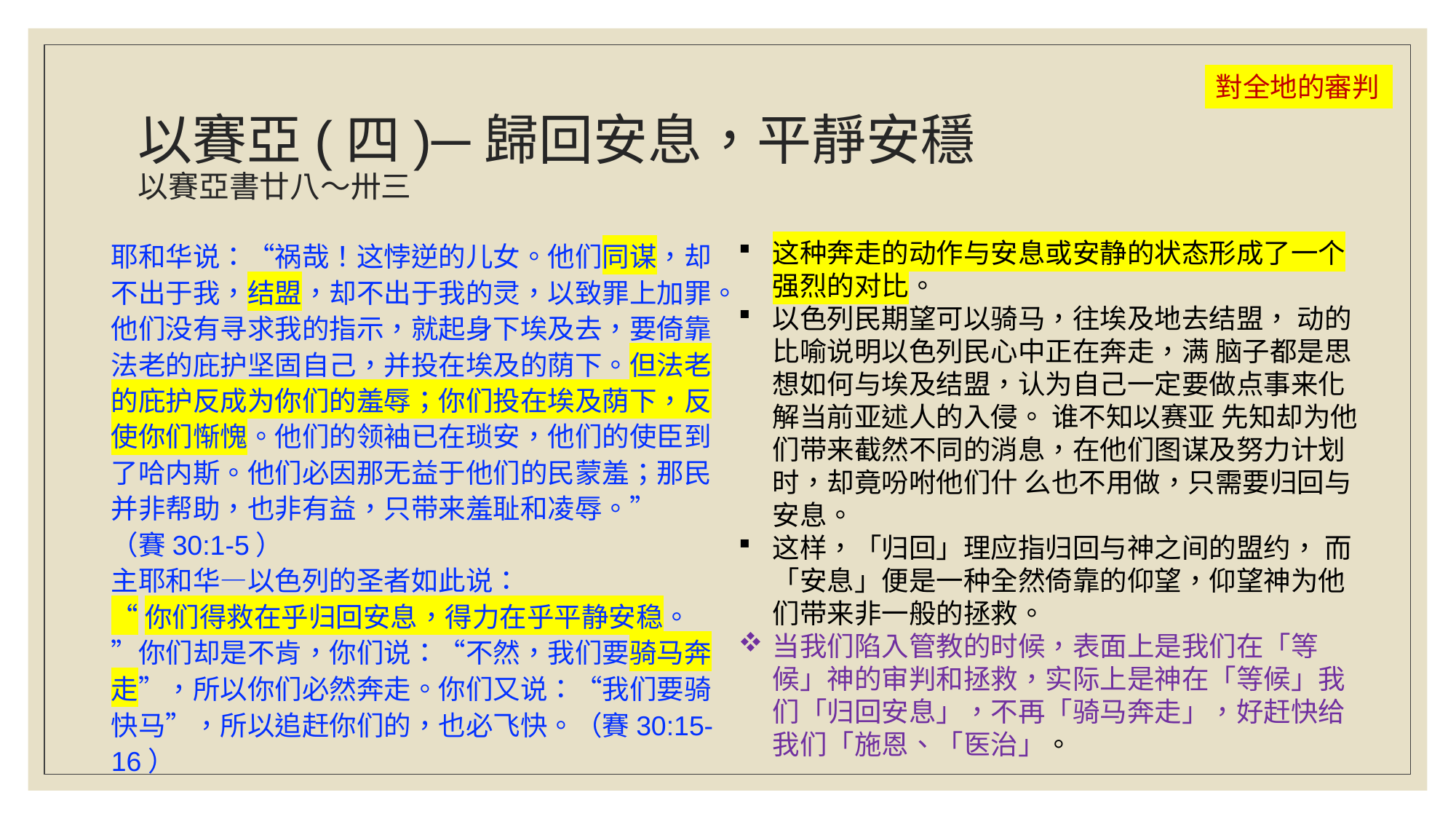

對全地的審判
# 以賽亞(四)─歸回安息，平靜安穩 以賽亞書廿八～卅三
耶和华说：“祸哉！这悖逆的儿女。他们同谋，却不出于我，结盟，却不出于我的灵，以致罪上加罪。他们没有寻求我的指示，就起身下埃及去，要倚靠法老的庇护坚固自己，并投在埃及的荫下。但法老的庇护反成为你们的羞辱；你们投在埃及荫下，反使你们惭愧。他们的领袖已在琐安，他们的使臣到了哈内斯。他们必因那无益于他们的民蒙羞；那民并非帮助，也非有益，只带来羞耻和凌辱。” （賽30:1-5）
主耶和华—以色列的圣者如此说：
“你们得救在乎归回安息，得力在乎平静安稳。”你们却是不肯，你们说：“不然，我们要骑马奔走”，所以你们必然奔走。你们又说：“我们要骑快马”，所以追赶你们的，也必飞快。（賽30:15-16）
这种奔走的动作与安息或安静的状态形成了一个 强烈的对比。
以色列民期望可以骑马，往埃及地去结盟， 动的比喻说明以色列民心中正在奔走，满 脑子都是思想如何与埃及结盟，认为自己一定要做点事来化解当前亚述人的入侵。 谁不知以赛亚 先知却为他们带来截然不同的消息，在他们图谋及努力计划时，却竟吩咐他们什 么也不用做，只需要归回与安息。
这样，「归回」理应指归回与神之间的盟约， 而「安息」便是一种全然倚靠的仰望，仰望神为他们带来非一般的拯救。
当我们陷入管教的时候，表面上是我们在「等候」神的审判和拯救，实际上是神在「等候」我们「归回安息」，不再「骑马奔走」，好赶快给我们「施恩、「医治」。